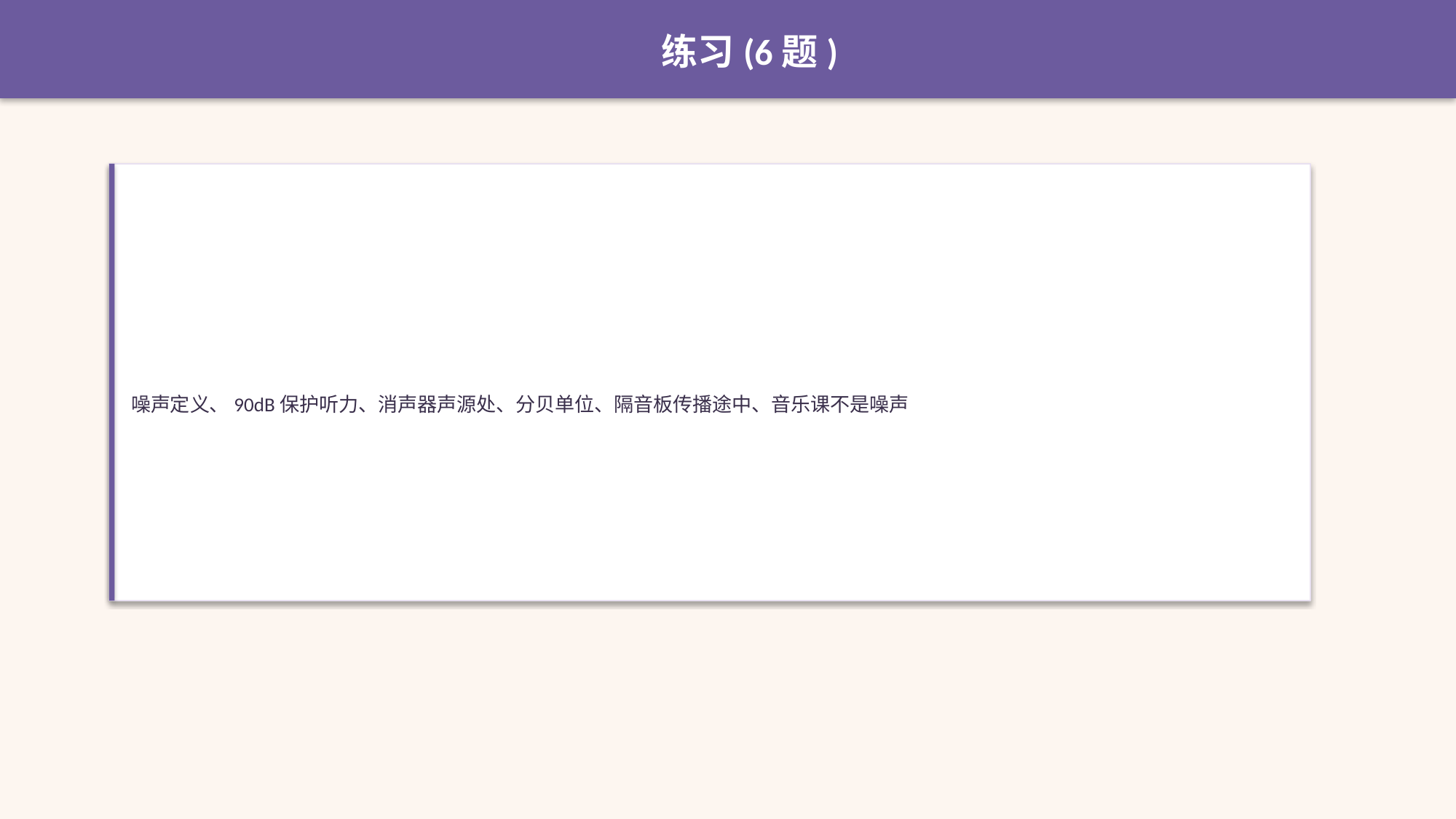

练习(6题)

噪声定义、90dB保护听力、消声器声源处、分贝单位、隔音板传播途中、音乐课不是噪声